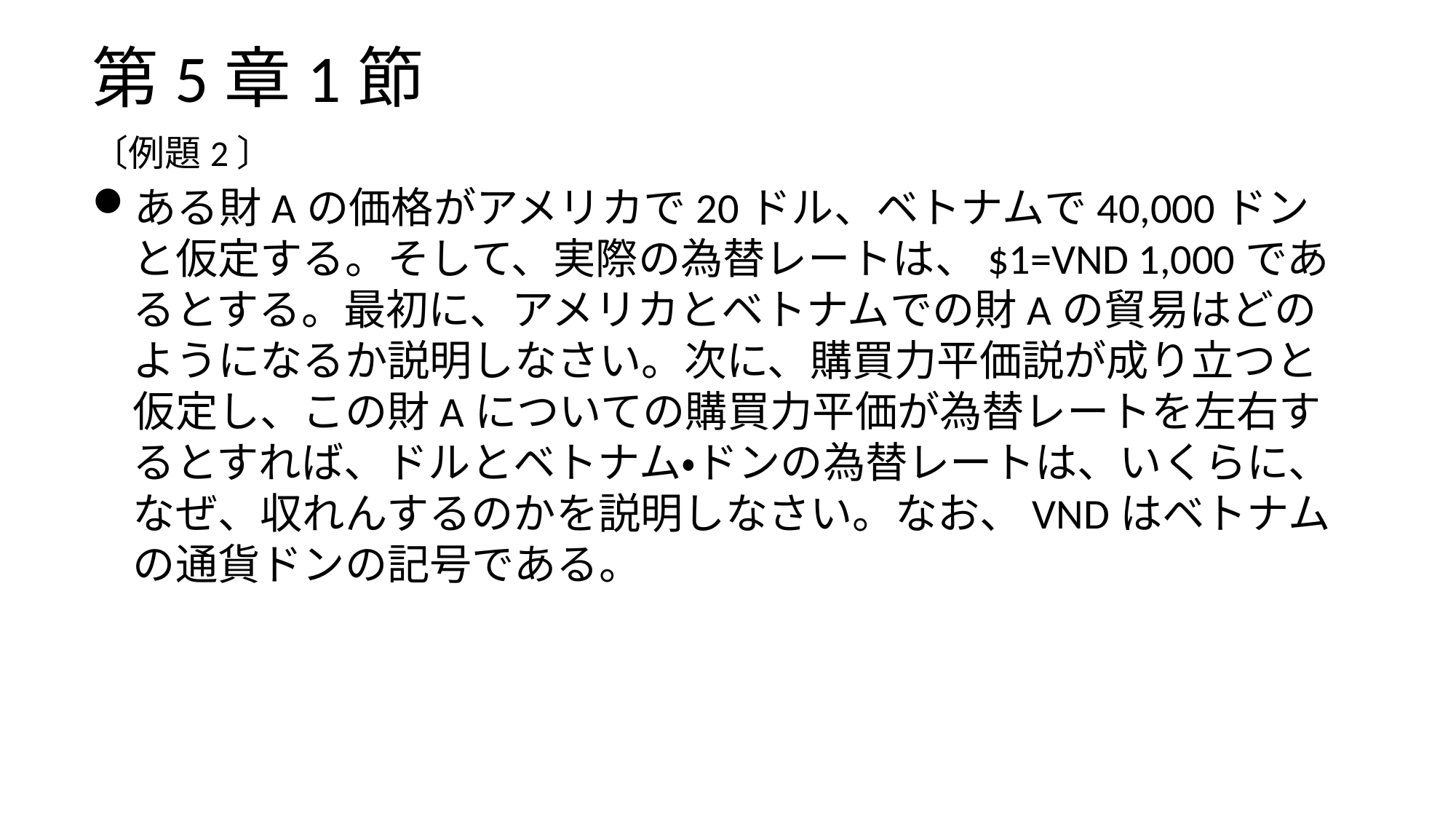

# 第5章1節
〔例題2〕
ある財Aの価格がアメリカで20ドル、ベトナムで40,000ドンと仮定する。そして、実際の為替レートは、$1=VND 1,000であるとする。最初に、アメリカとベトナムでの財Aの貿易はどのようになるか説明しなさい。次に、購買力平価説が成り立つと仮定し、この財Aについての購買力平価が為替レートを左右するとすれば、ドルとベトナム・ドンの為替レートは、いくらに、なぜ、収れんするのかを説明しなさい。なお、VNDはベトナムの通貨ドンの記号である。